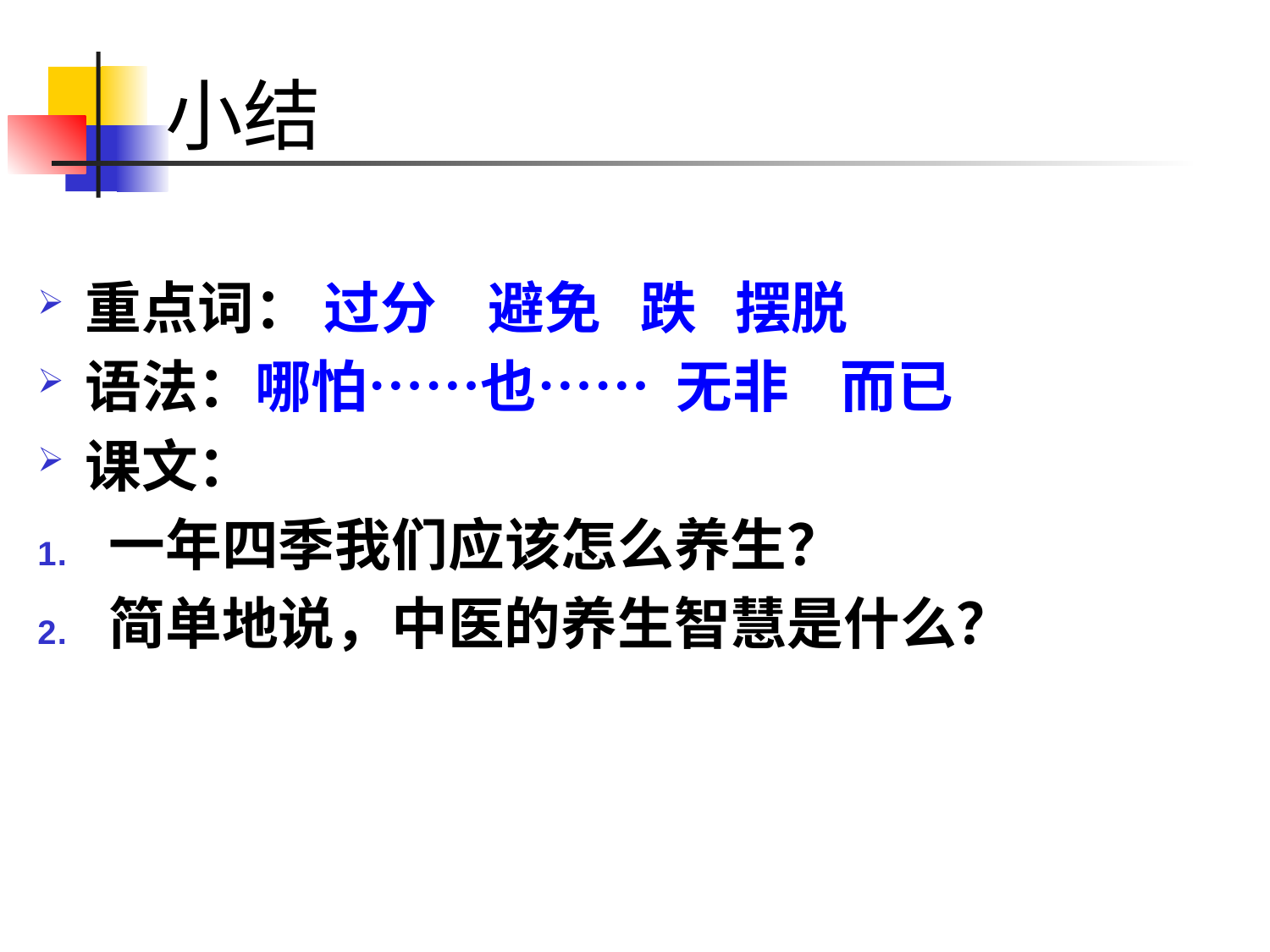

# 小结
重点词： 过分    避免   跌   摆脱
语法：哪怕……也……  无非    而已
课文：
一年四季我们应该怎么养生？
简单地说，中医的养生智慧是什么？